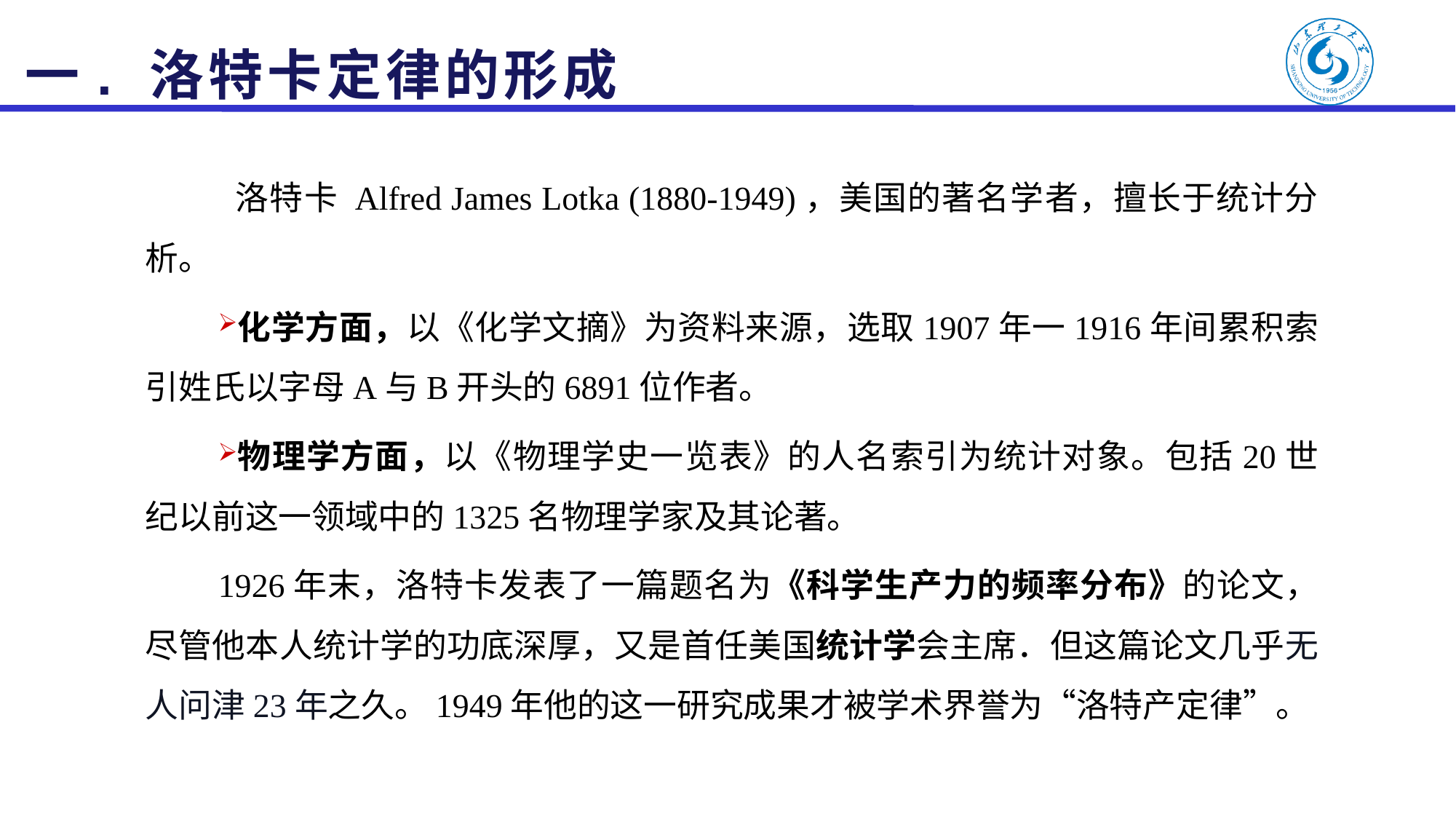

# 一. 洛特卡定律的形成
 洛特卡 Alfred James Lotka (1880-1949)，美国的著名学者，擅长于统计分析。
化学方面，以《化学文摘》为资料来源，选取1907年一1916年间累积索引姓氏以字母A与B开头的6891位作者。
物理学方面，以《物理学史一览表》的人名索引为统计对象。包括20世纪以前这一领域中的1325名物理学家及其论著。
1926年末，洛特卡发表了一篇题名为《科学生产力的频率分布》的论文，尽管他本人统计学的功底深厚，又是首任美国统计学会主席．但这篇论文几乎无人问津23年之久。1949年他的这一研究成果才被学术界誉为“洛特产定律”。